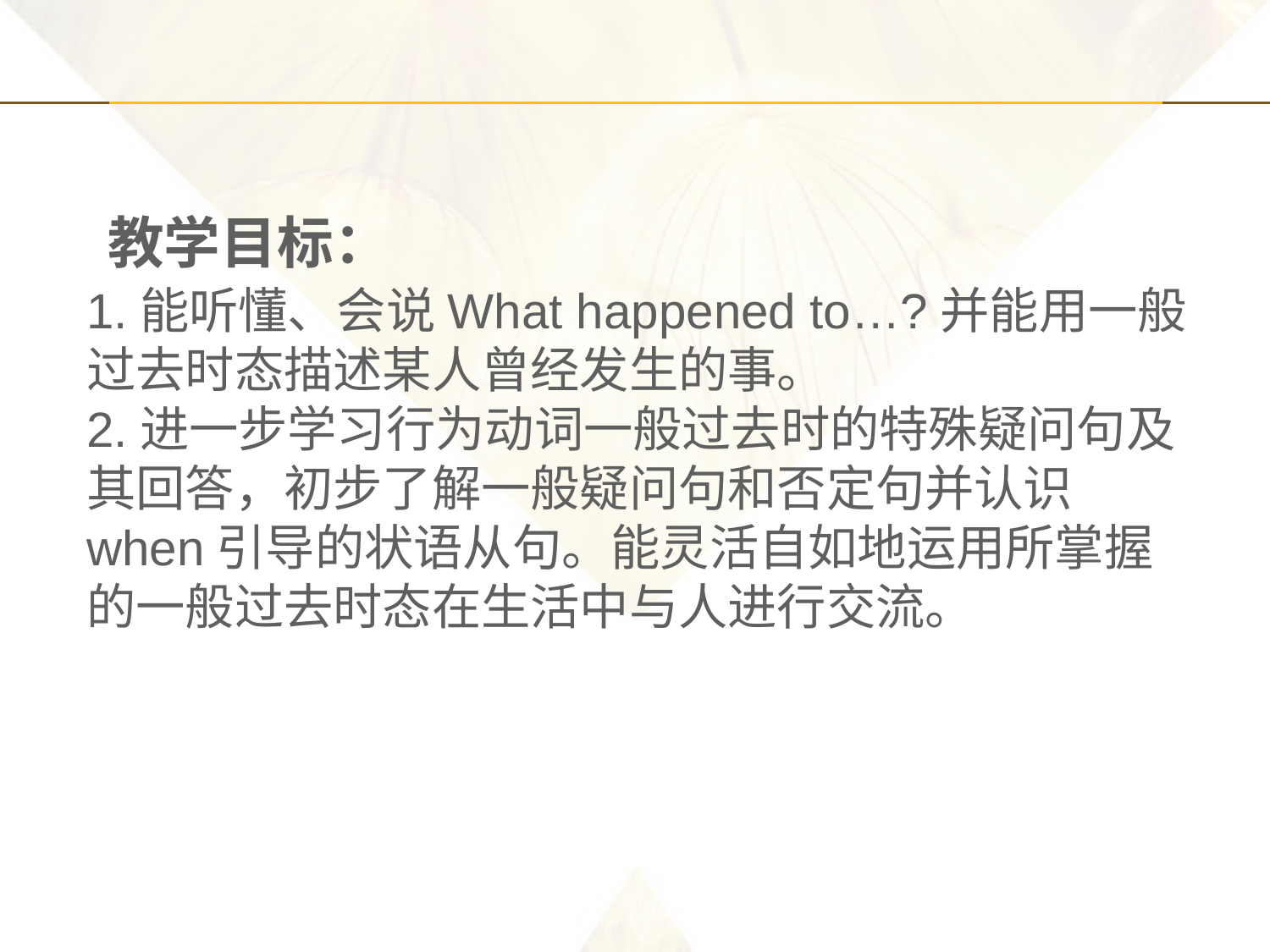

教学目标：
1.能听懂、会说What happened to…?并能用一般过去时态描述某人曾经发生的事。
2.进一步学习行为动词一般过去时的特殊疑问句及其回答，初步了解一般疑问句和否定句并认识when引导的状语从句。能灵活自如地运用所掌握的一般过去时态在生活中与人进行交流。